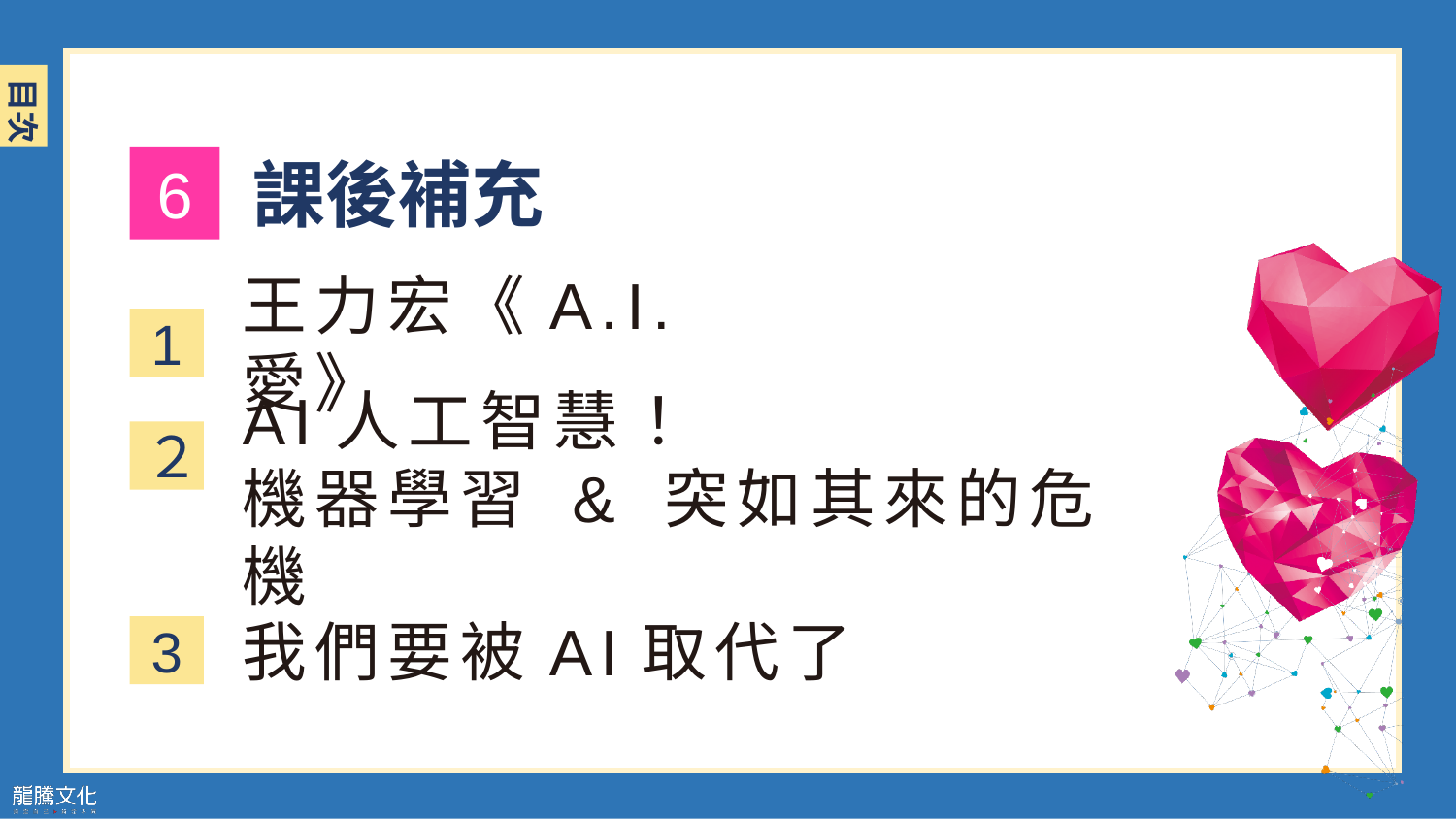

課後補充
6
王力宏《A.I. 愛》

1
AI人工智慧！
機器學習 & 突如其來的危機

２
我們要被AI取代了

3